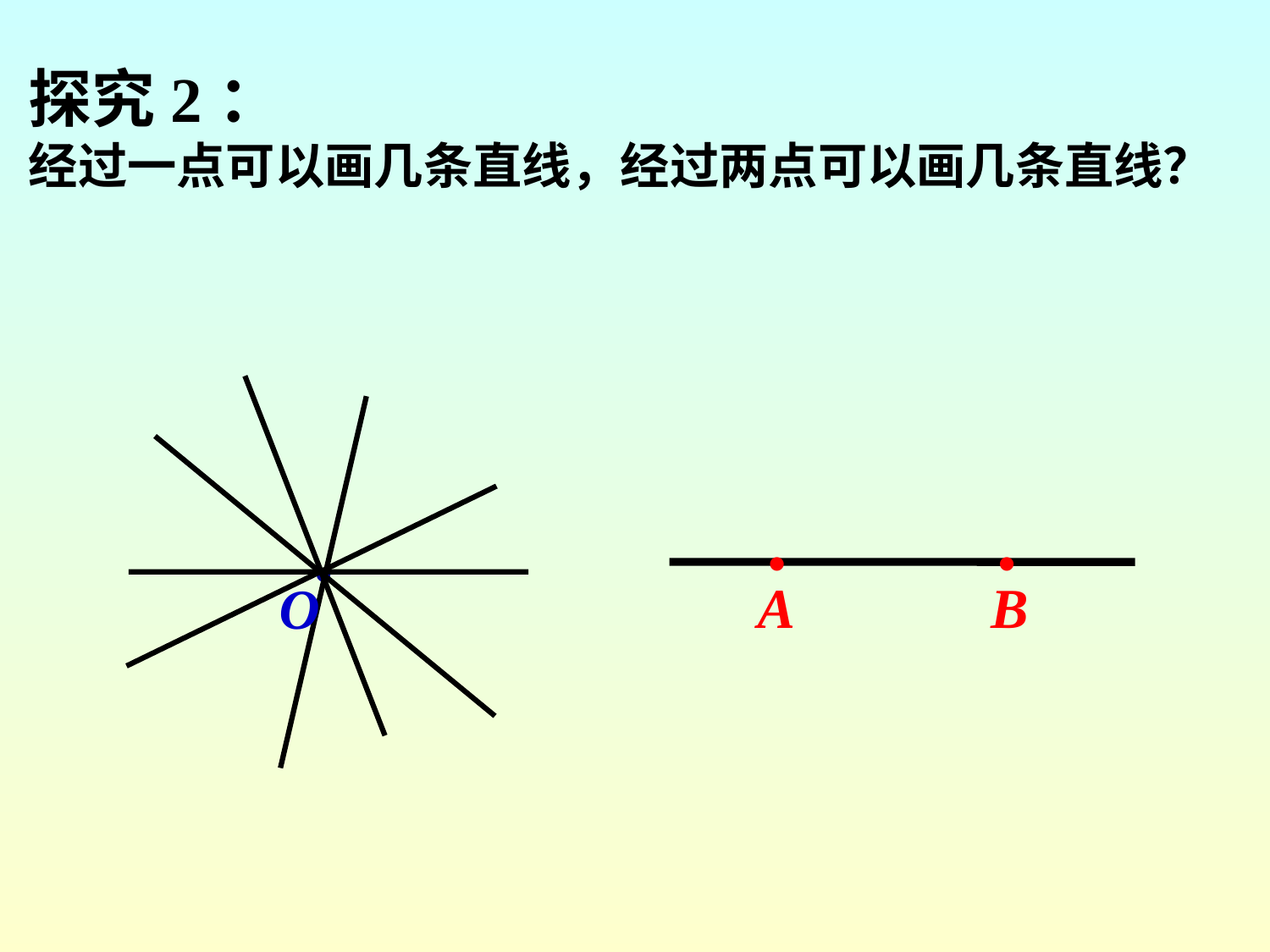

探究2：
经过一点可以画几条直线，经过两点可以画几条直线？

●
●
A              B
●

O